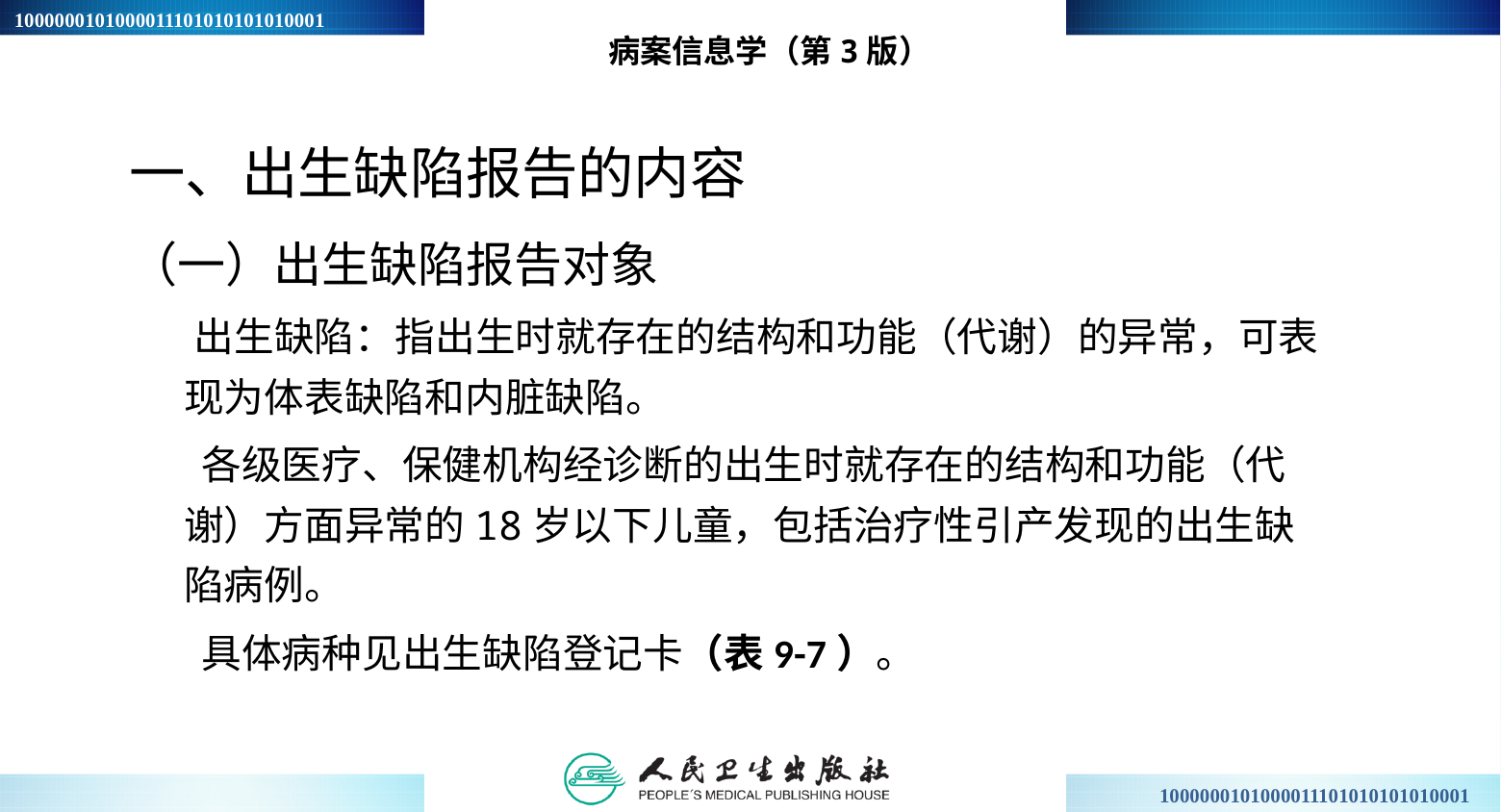

病案信息学（第3版）
一、出生缺陷报告的内容
（一）出生缺陷报告对象
      出生缺陷：指出生时就存在的结构和功能（代谢）的异常，可表现为体表缺陷和内脏缺陷。
       各级医疗、保健机构经诊断的出生时就存在的结构和功能（代谢）方面异常的18岁以下儿童，包括治疗性引产发现的出生缺陷病例。
       具体病种见出生缺陷登记卡（表9-7）。